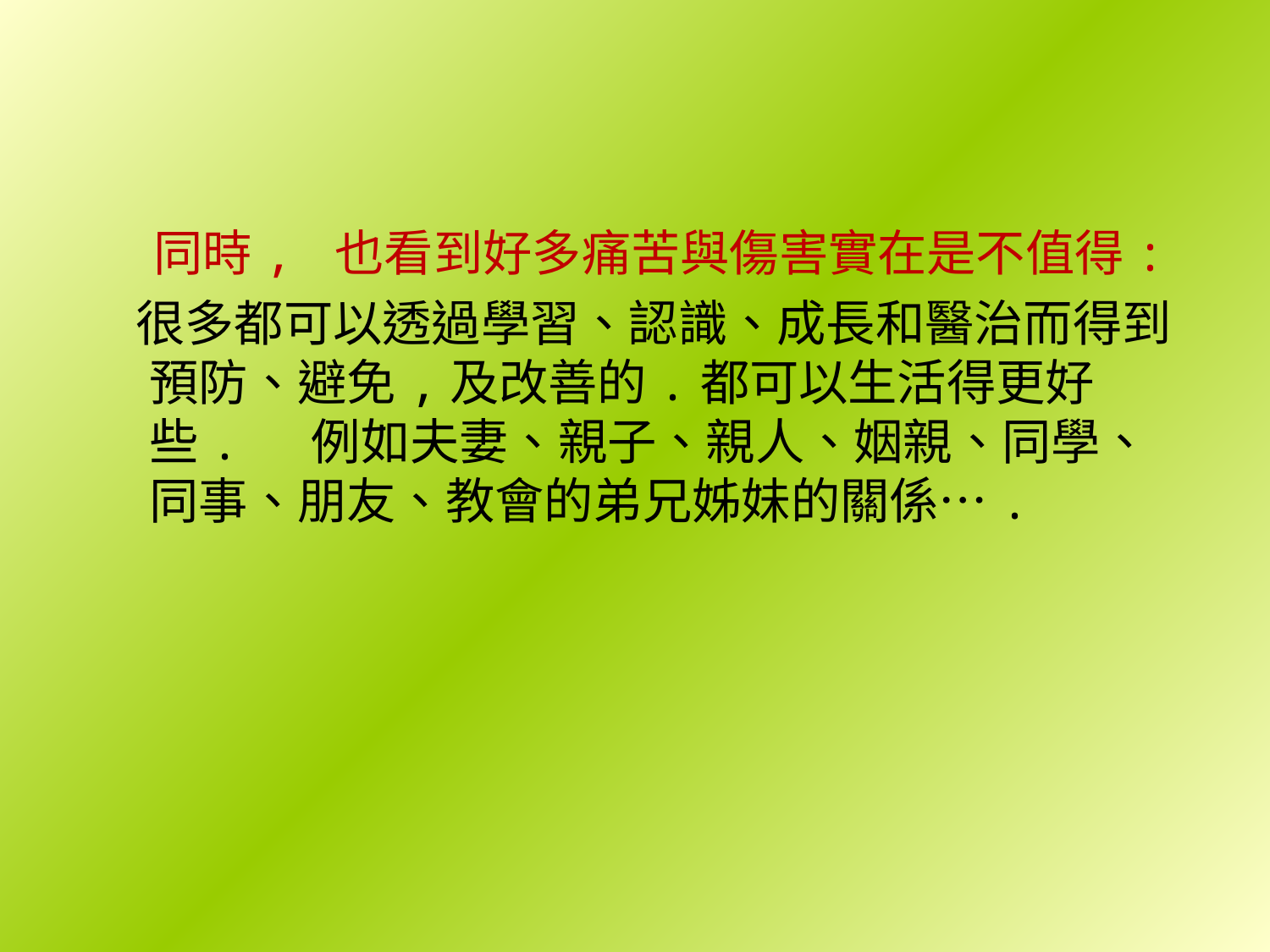

同時, 也看到好多痛苦與傷害實在是不值得:
  很多都可以透過學習、認識、成長和醫治而得到預防、避免,及改善的.都可以生活得更好些.  例如夫妻、親子、親人、姻親、同學、同事、朋友、教會的弟兄姊妹的關係….